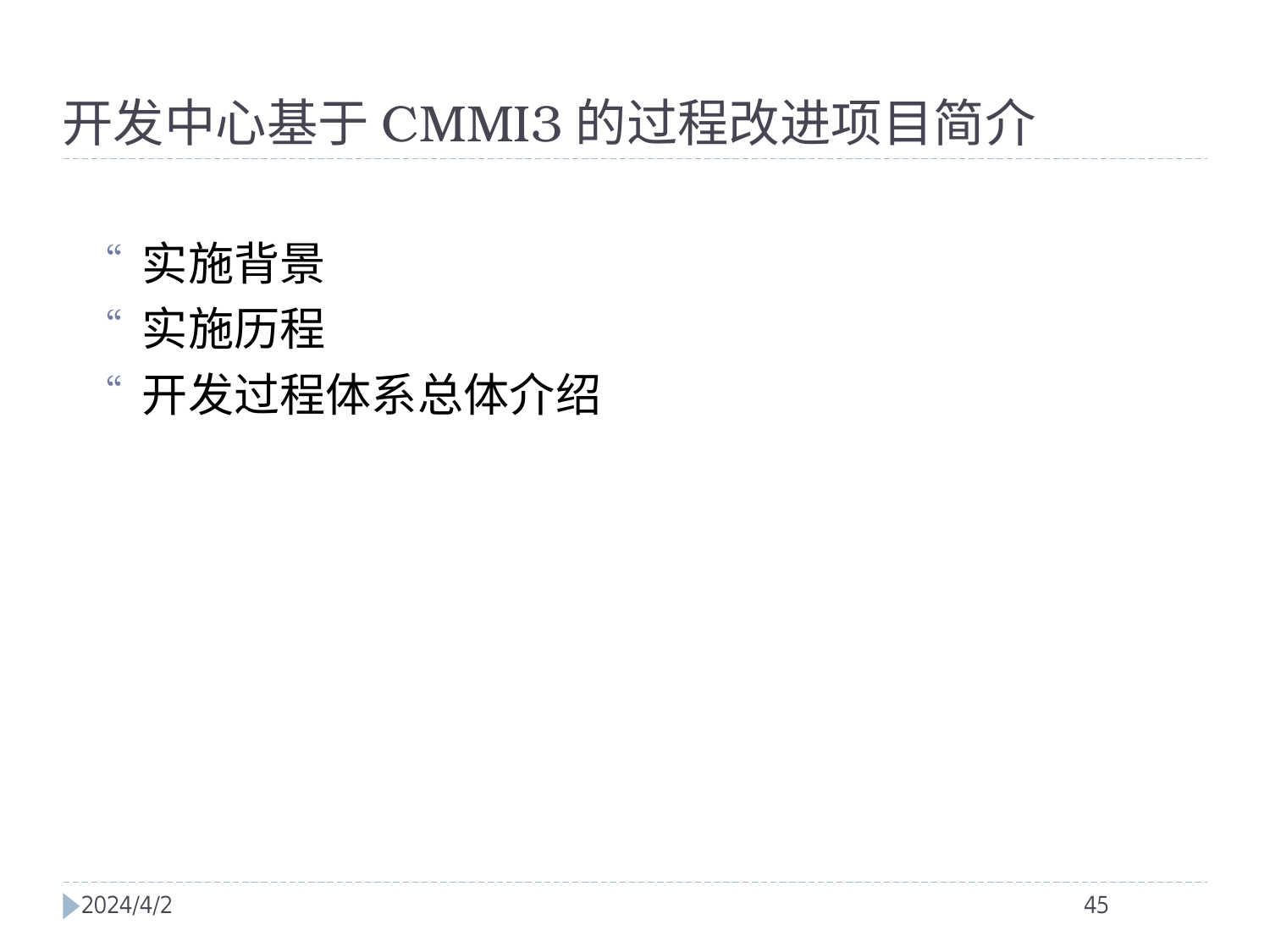

开发中心基于CMMI3的过程改进项目简介
实施背景
实施历程
开发过程体系总体介绍

2024/4/2
45